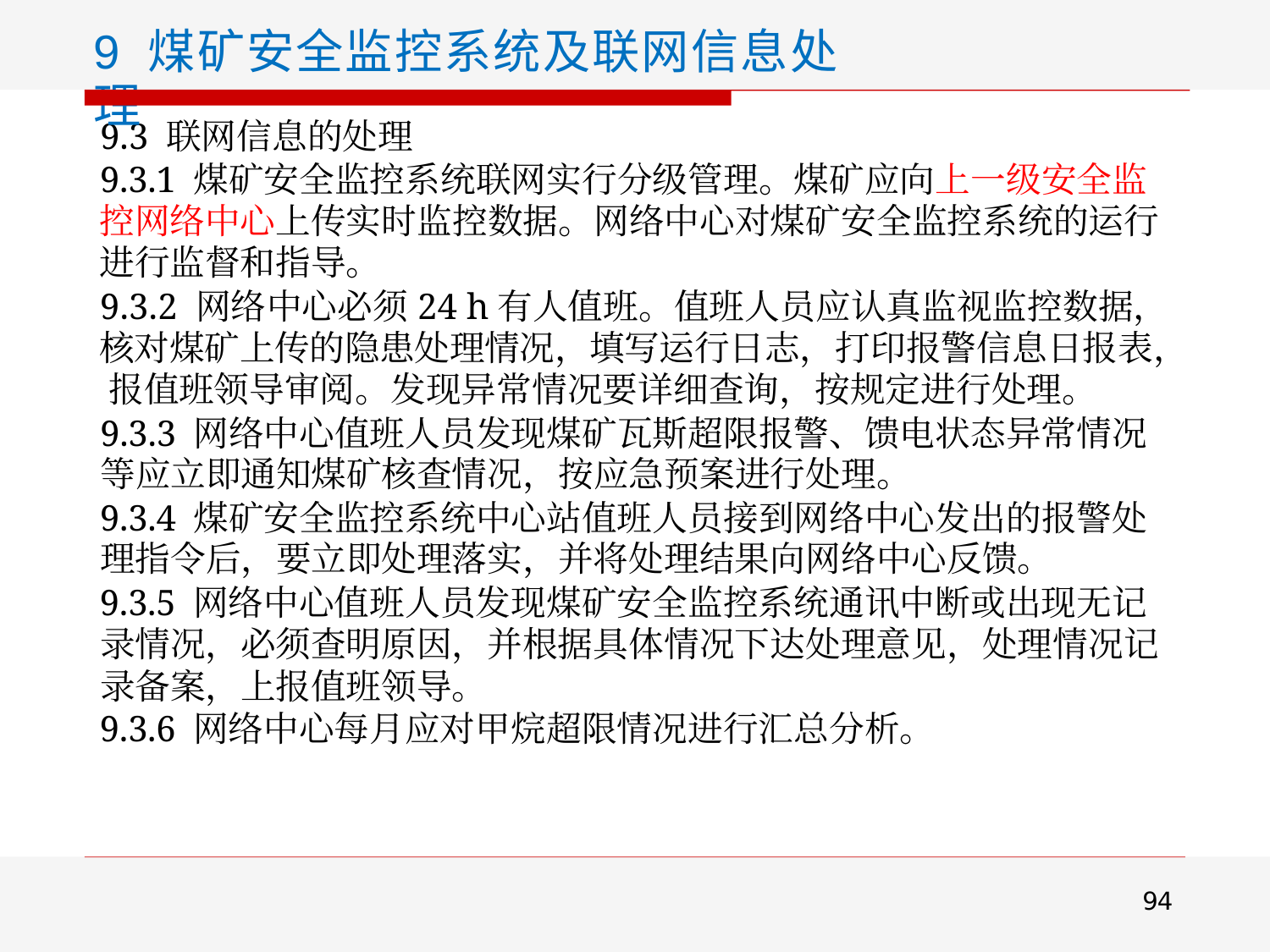

9 煤矿安全监控系统及联网信息处理

9.3 联网信息的处理
9.3.1 煤矿安全监控系统联网实行分级管理。煤矿应向上一级安全监 控网络中心上传实时监控数据。网络中心对煤矿安全监控系统的运行 进行监督和指导。
9.3.2 网络中心必须24 h有人值班。值班人员应认真监视监控数据，  核对煤矿上传的隐患处理情况，填写运行日志，打印报警信息日报表， 报值班领导审阅。发现异常情况要详细查询，按规定进行处理。
9.3.3 网络中心值班人员发现煤矿瓦斯超限报警、馈电状态异常情况 等应立即通知煤矿核查情况，按应急预案进行处理。
9.3.4 煤矿安全监控系统中心站值班人员接到网络中心发出的报警处 理指令后，要立即处理落实，并将处理结果向网络中心反馈。
9.3.5 网络中心值班人员发现煤矿安全监控系统通讯中断或出现无记 录情况，必须查明原因，并根据具体情况下达处理意见，处理情况记 录备案，上报值班领导。
9.3.6 网络中心每月应对甲烷超限情况进行汇总分析。

94